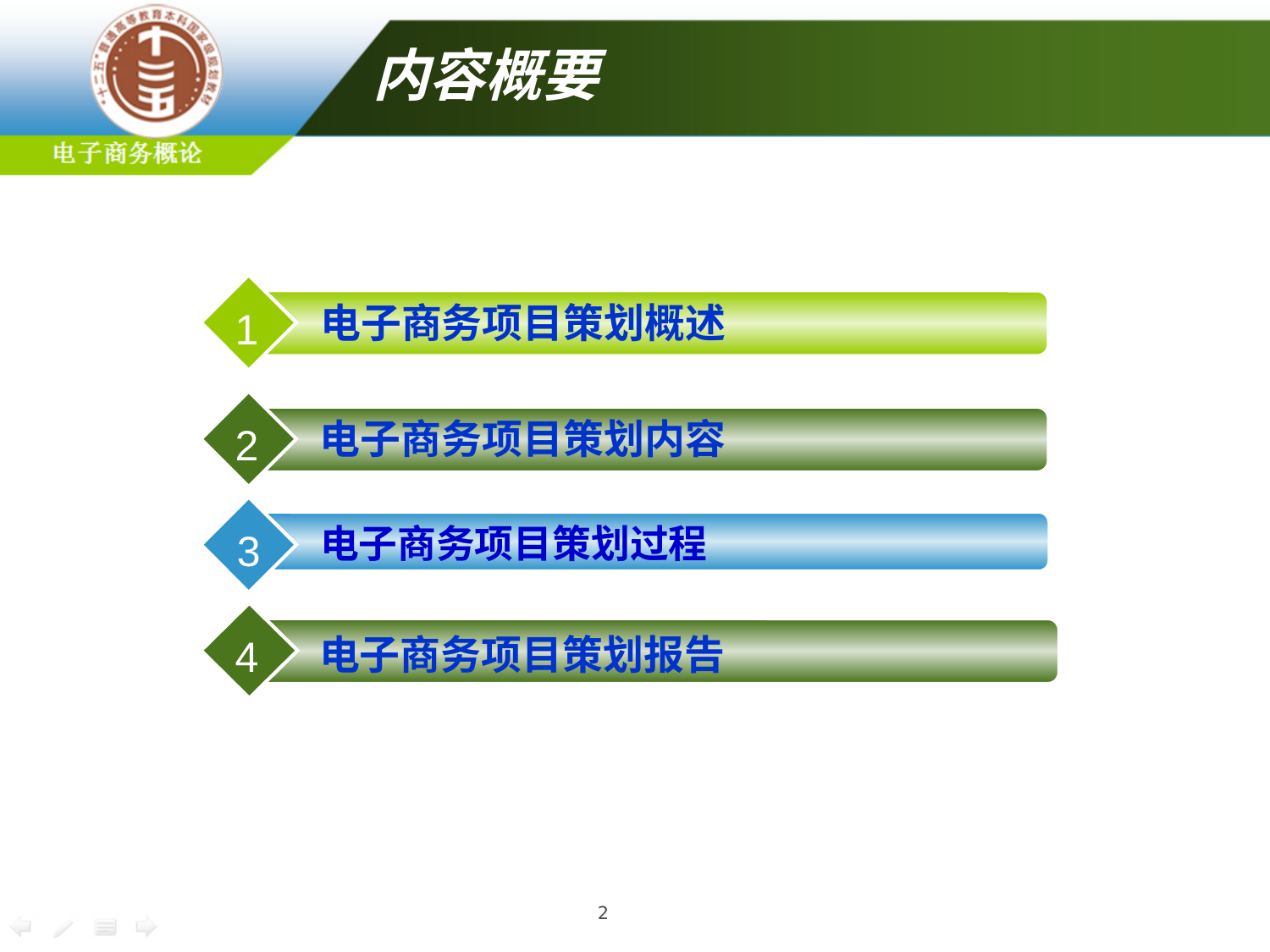

2
# 内容概要

电子商务项目策划概述
1

电子商务项目策划内容
2

电子商务项目策划过程
3

电子商务项目策划报告
4